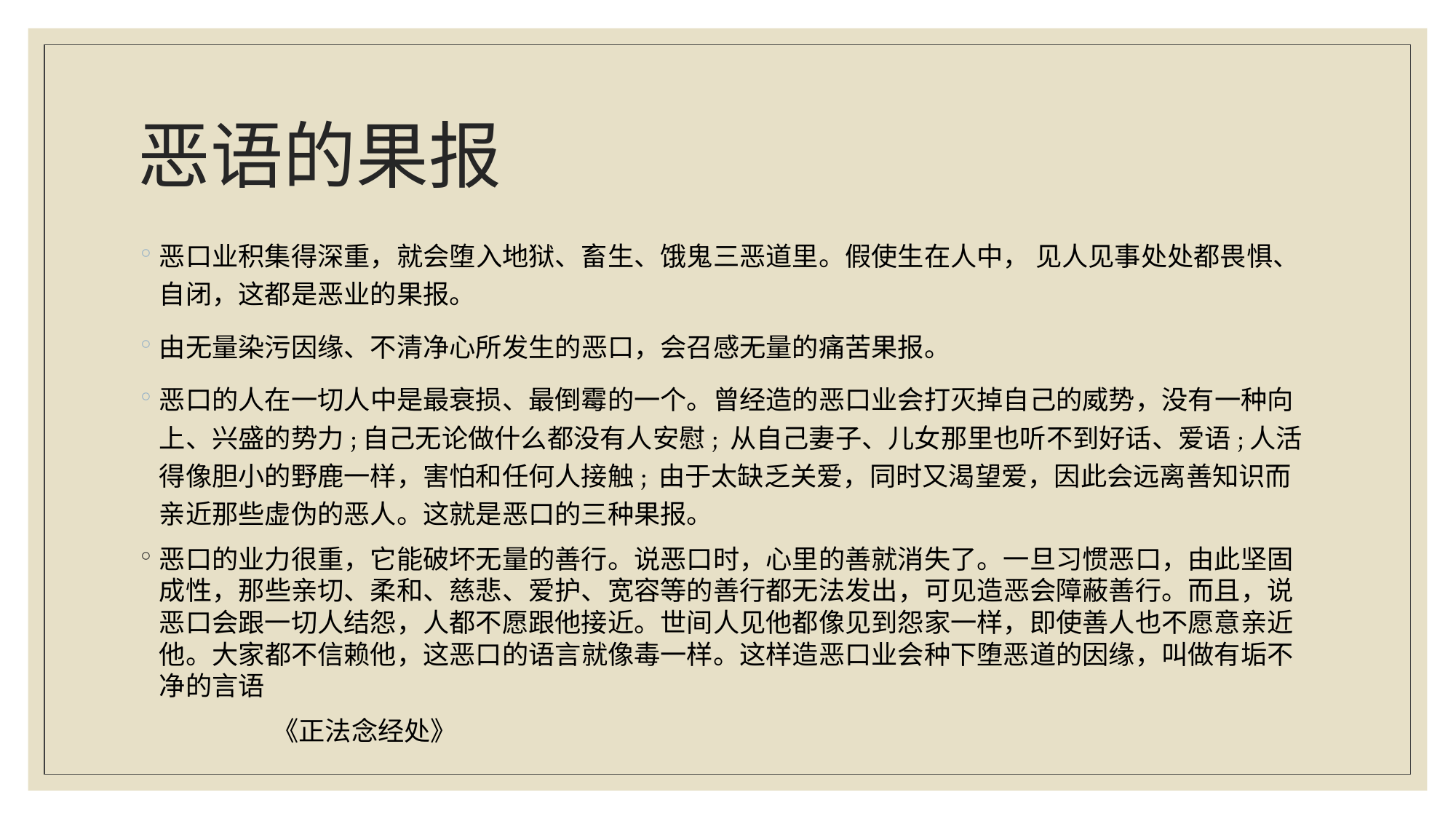

# 恶语的果报
恶口业积集得深重，就会堕入地狱、畜生、饿鬼三恶道里。假使生在人中， 见人见事处处都畏惧、自闭，这都是恶业的果报。
由无量染污因缘、不清净心所发生的恶口，会召感无量的痛苦果报。
恶口的人在一切人中是最衰损、最倒霉的一个。曾经造的恶口业会打灭掉自己的威势，没有一种向上、兴盛的势力;自己无论做什么都没有人安慰; 从自己妻子、儿女那里也听不到好话、爱语;人活得像胆小的野鹿一样，害怕和任何人接触; 由于太缺乏关爱，同时又渴望爱，因此会远离善知识而亲近那些虚伪的恶人。这就是恶口的三种果报。
恶口的业力很重，它能破坏无量的善行。说恶口时，心里的善就消失了。一旦习惯恶口，由此坚固成性，那些亲切、柔和、慈悲、爱护、宽容等的善行都无法发出，可见造恶会障蔽善行。而且，说恶口会跟一切人结怨，人都不愿跟他接近。世间人见他都像见到怨家一样，即使善人也不愿意亲近他。大家都不信赖他，这恶口的语言就像毒一样。这样造恶口业会种下堕恶道的因缘，叫做有垢不净的言语
                      《正法念经处》